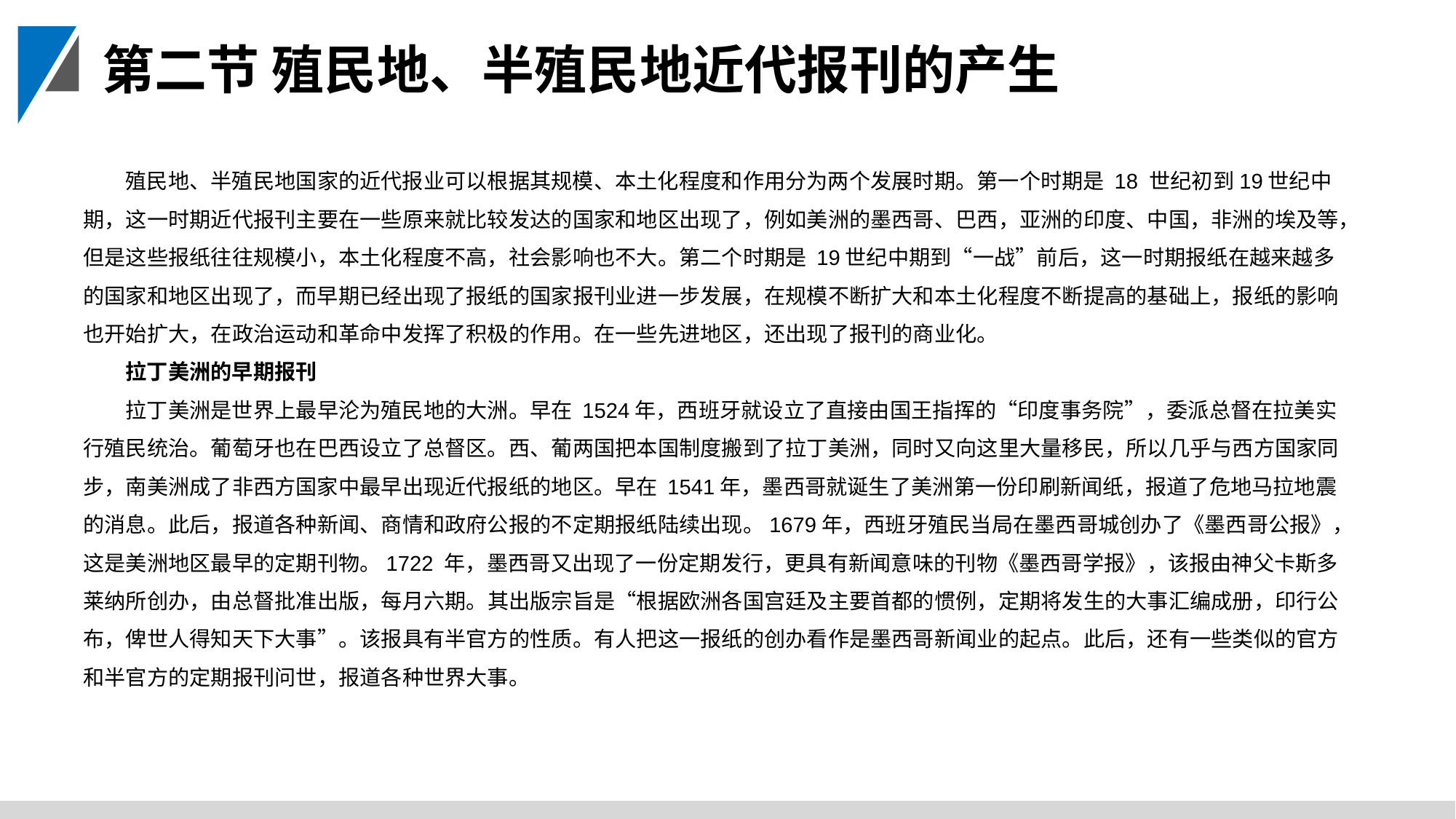

第二节 殖民地、半殖民地近代报刊的产生
殖民地、半殖民地国家的近代报业可以根据其规模、本土化程度和作用分为两个发展时期。第一个时期是 18 世纪初到19世纪中期，这一时期近代报刊主要在一些原来就比较发达的国家和地区出现了，例如美洲的墨西哥、巴西，亚洲的印度、中国，非洲的埃及等，但是这些报纸往往规模小，本土化程度不高，社会影响也不大。第二个时期是 19世纪中期到“一战”前后，这一时期报纸在越来越多的国家和地区出现了，而早期已经出现了报纸的国家报刊业进一步发展，在规模不断扩大和本土化程度不断提高的基础上，报纸的影响也开始扩大，在政治运动和革命中发挥了积极的作用。在一些先进地区，还出现了报刊的商业化。
拉丁美洲的早期报刊
拉丁美洲是世界上最早沦为殖民地的大洲。早在 1524年，西班牙就设立了直接由国王指挥的“印度事务院”，委派总督在拉美实行殖民统治。葡萄牙也在巴西设立了总督区。西、葡两国把本国制度搬到了拉丁美洲，同时又向这里大量移民，所以几乎与西方国家同步，南美洲成了非西方国家中最早出现近代报纸的地区。早在 1541年，墨西哥就诞生了美洲第一份印刷新闻纸，报道了危地马拉地震的消息。此后，报道各种新闻、商情和政府公报的不定期报纸陆续出现。1679年，西班牙殖民当局在墨西哥城创办了《墨西哥公报》，这是美洲地区最早的定期刊物。1722 年，墨西哥又出现了一份定期发行，更具有新闻意味的刊物《墨西哥学报》，该报由神父卡斯多莱纳所创办，由总督批准出版，每月六期。其出版宗旨是“根据欧洲各国宫廷及主要首都的惯例，定期将发生的大事汇编成册，印行公布，俾世人得知天下大事”。该报具有半官方的性质。有人把这一报纸的创办看作是墨西哥新闻业的起点。此后，还有一些类似的官方和半官方的定期报刊问世，报道各种世界大事。